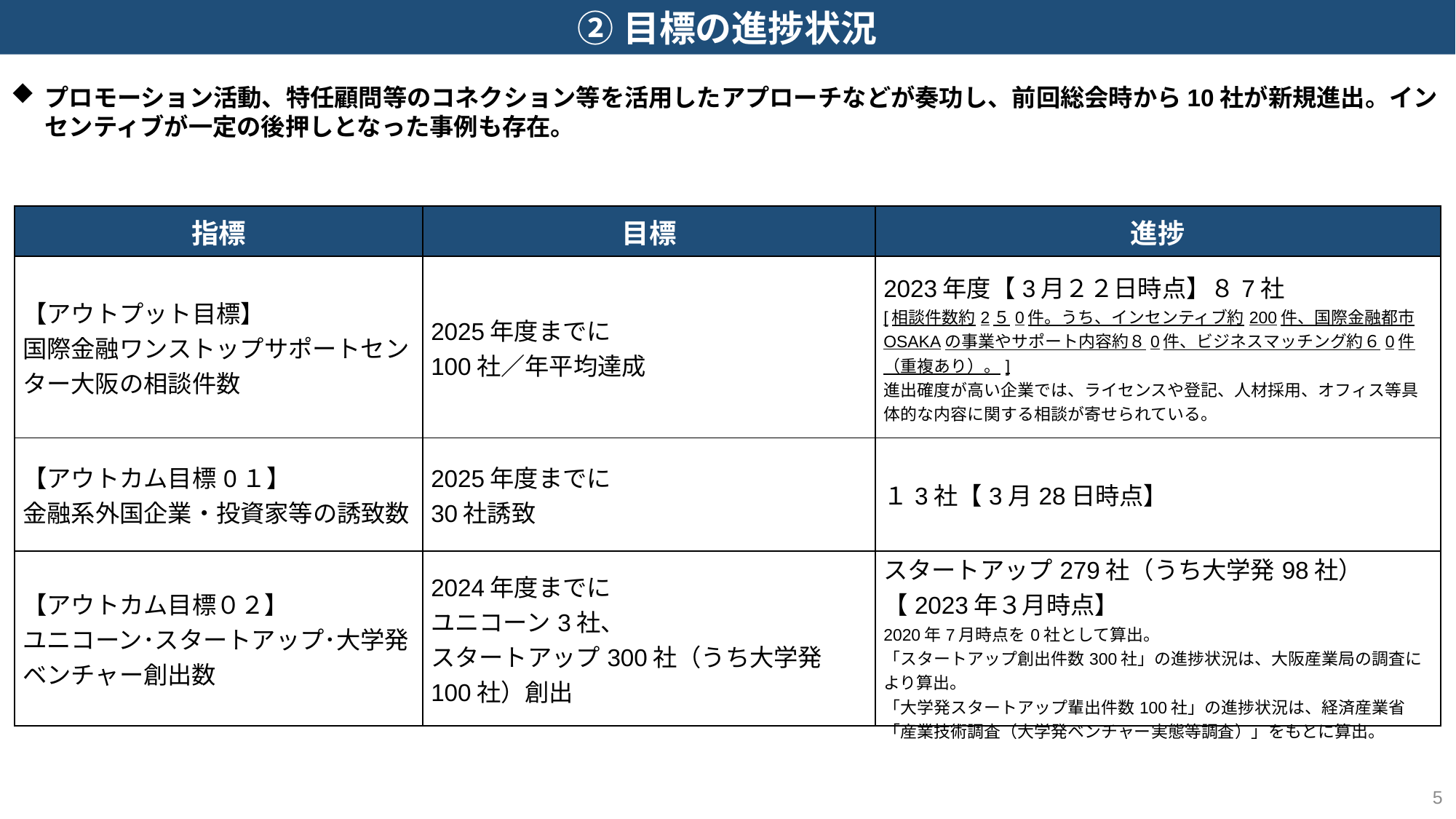

②目標の進捗状況
プロモーション活動、特任顧問等のコネクション等を活用したアプローチなどが奏功し、前回総会時から10社が新規進出。インセンティブが一定の後押しとなった事例も存在。
| 指標 | 目標 | 進捗 |
| --- | --- | --- |
| 【アウトプット目標】 国際金融ワンストップサポートセンター大阪の相談件数 | 2025年度までに 100社／年平均達成 | 2023年度【3月２２日時点】８7社 [相談件数約2５0件。うち、インセンティブ約200件、国際金融都市OSAKAの事業やサポート内容約８0件、ビジネスマッチング約６0件（重複あり）。] 進出確度が高い企業では、ライセンスや登記、人材採用、オフィス等具体的な内容に関する相談が寄せられている。 |
| 【アウトカム目標0１】 金融系外国企業・投資家等の誘致数 | 2025年度までに 30社誘致 | １3社【3月28日時点】 |
| 【アウトカム目標０２】 ユニコーン･スタートアップ･大学発 ベンチャー創出数 | 2024年度までに ユニコーン3社、 スタートアップ300社（うち大学発100社）創出 | スタートアップ279社（うち大学発98社） 【2023年３月時点】 2020年7月時点を0社として算出。 「スタートアップ創出件数300社」の進捗状況は、大阪産業局の調査により算出。 「大学発スタートアップ輩出件数100社」の進捗状況は、経済産業省「産業技術調査（大学発ベンチャー実態等調査）」をもとに算出。 |
5